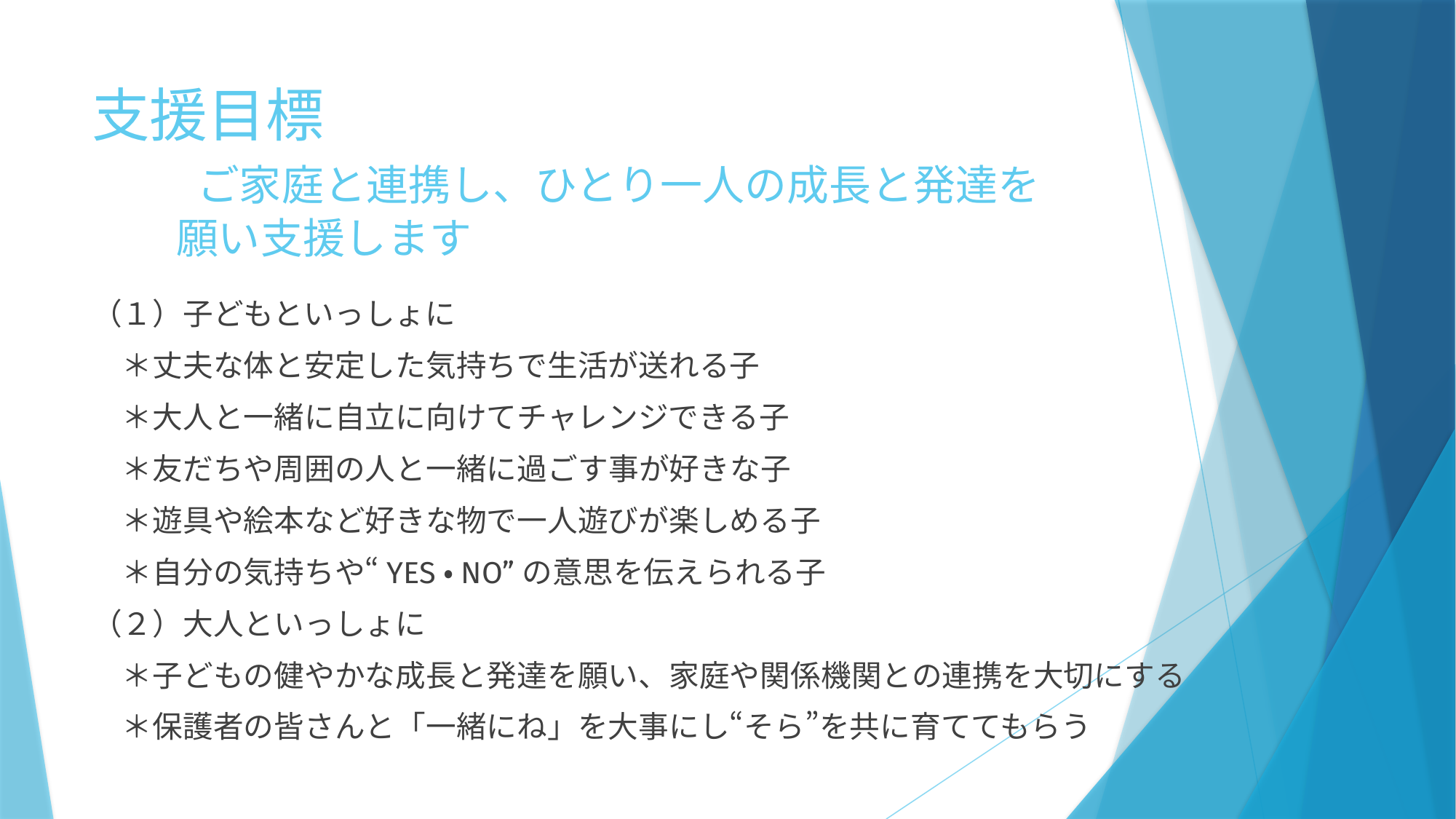

# 支援目標　 　　ご家庭と連携し、ひとり一人の成長と発達を　 　　願い支援します
（１）子どもといっしょに
　＊丈夫な体と安定した気持ちで生活が送れる子
　＊大人と一緒に自立に向けてチャレンジできる子
　＊友だちや周囲の人と一緒に過ごす事が好きな子
　＊遊具や絵本など好きな物で一人遊びが楽しめる子
　＊自分の気持ちや“YES・NO”の意思を伝えられる子
（２）大人といっしょに
　＊子どもの健やかな成長と発達を願い、家庭や関係機関との連携を大切にする
　＊保護者の皆さんと「一緒にね」を大事にし“そら”を共に育ててもらう